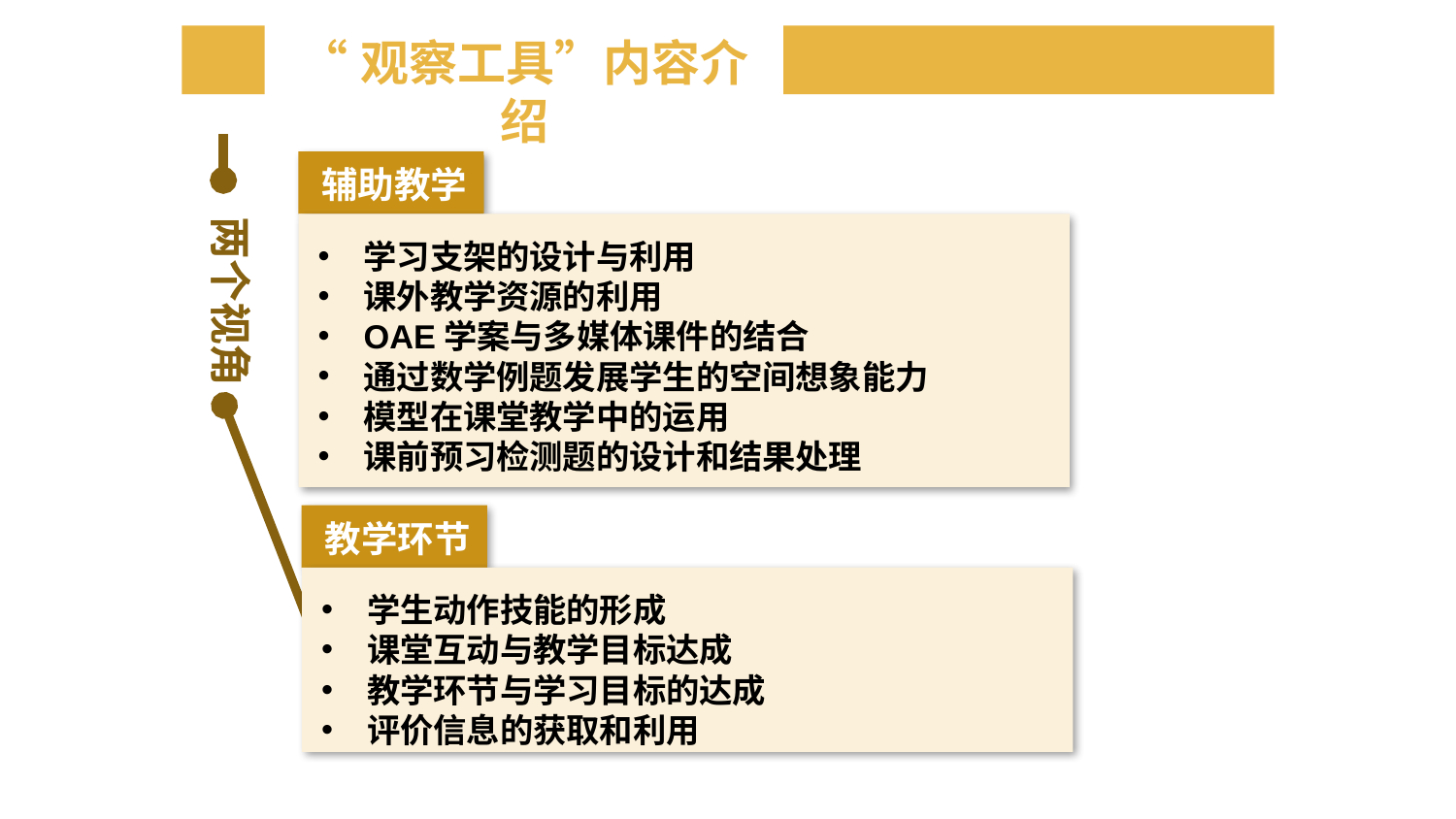

“观察工具”内容介绍

辅助教学
两个视角

学习支架的设计与利用
课外教学资源的利用
OAE学案与多媒体课件的结合
通过数学例题发展学生的空间想象能力
模型在课堂教学中的运用
课前预习检测题的设计和结果处理

教学环节

学生动作技能的形成
课堂互动与教学目标达成
教学环节与学习目标的达成
评价信息的获取和利用